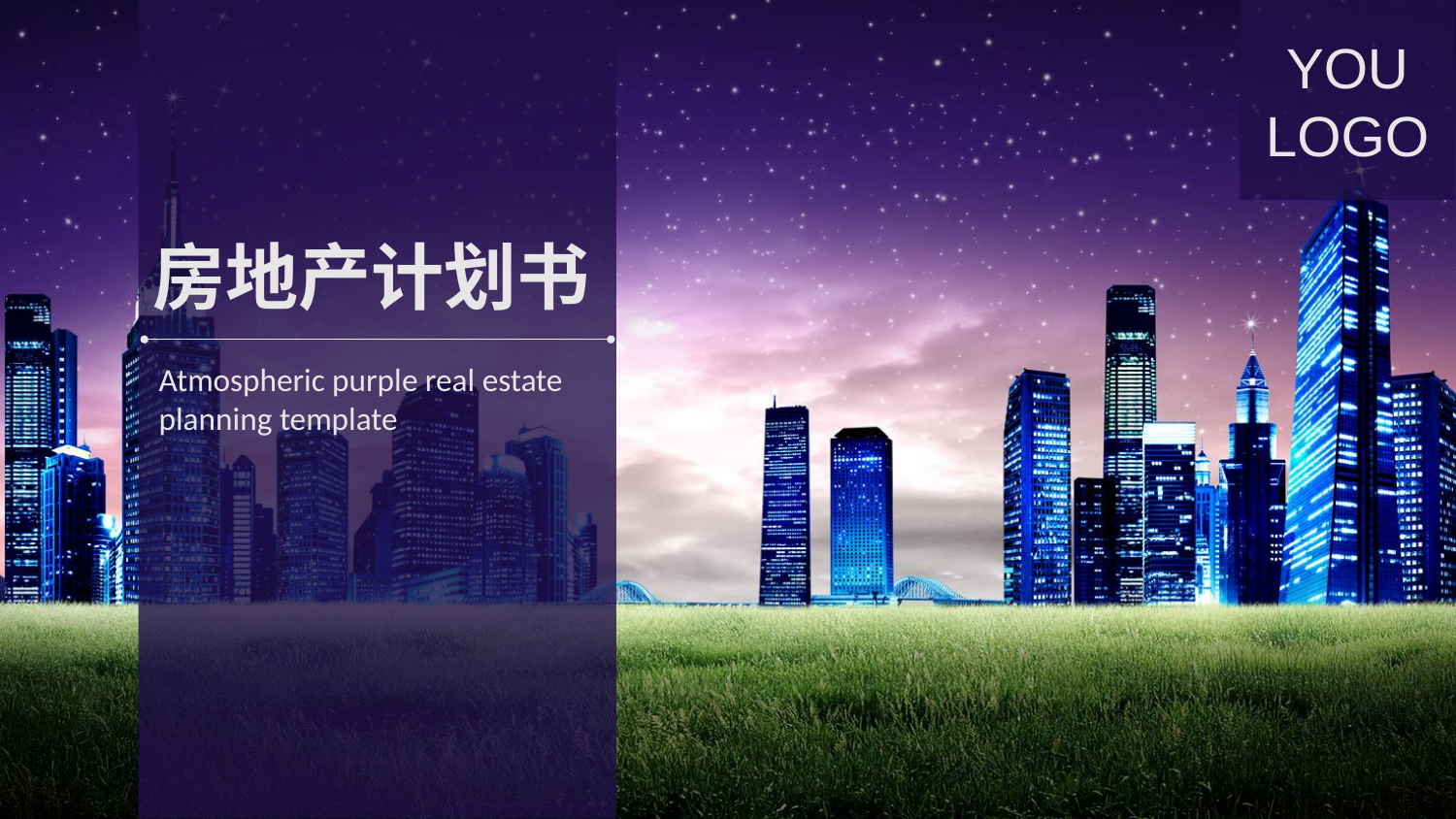

YOU
LOGO
房地产计划书
Atmospheric purple real estate planning template